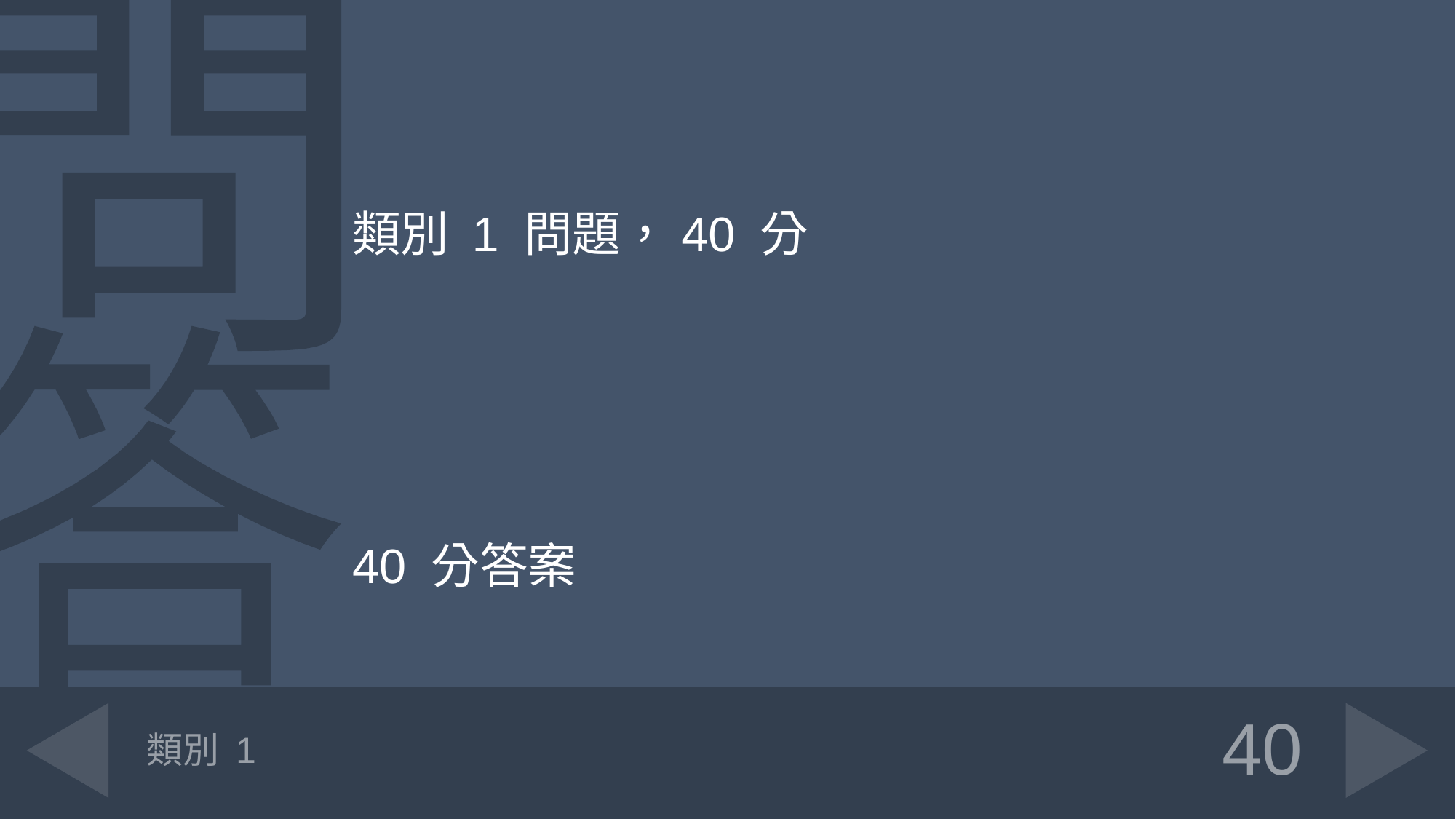

類別 1 問題，40 分
40 分答案
# 類別 1
40